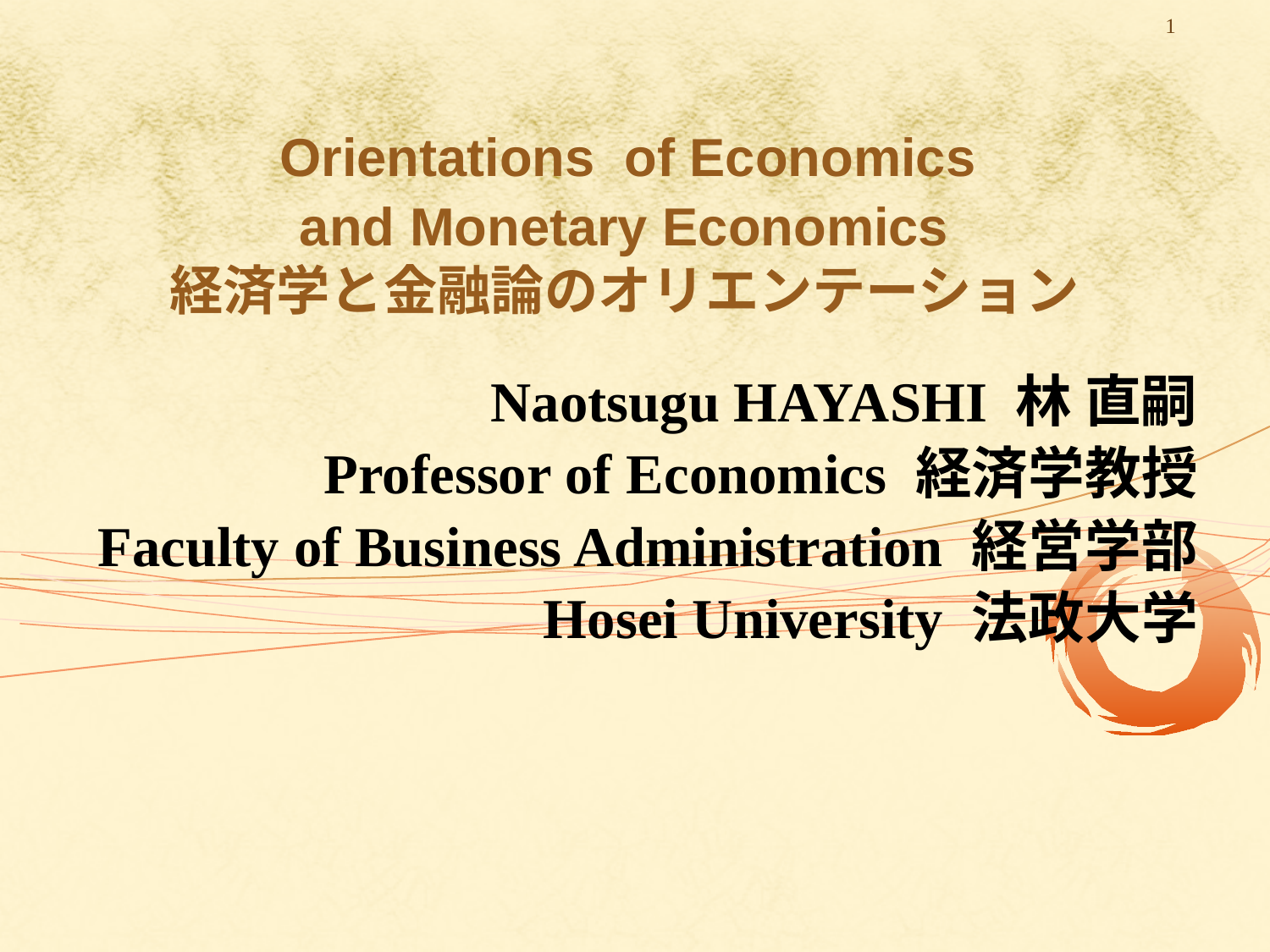

1
# Orientations  of Economics and Monetary Economics 経済学と金融論のオリエンテーション
Naotsugu HAYASHI 林 直嗣
Professor of Economics 経済学教授
Faculty of Business Administration 経営学部
Hosei University 法政大学